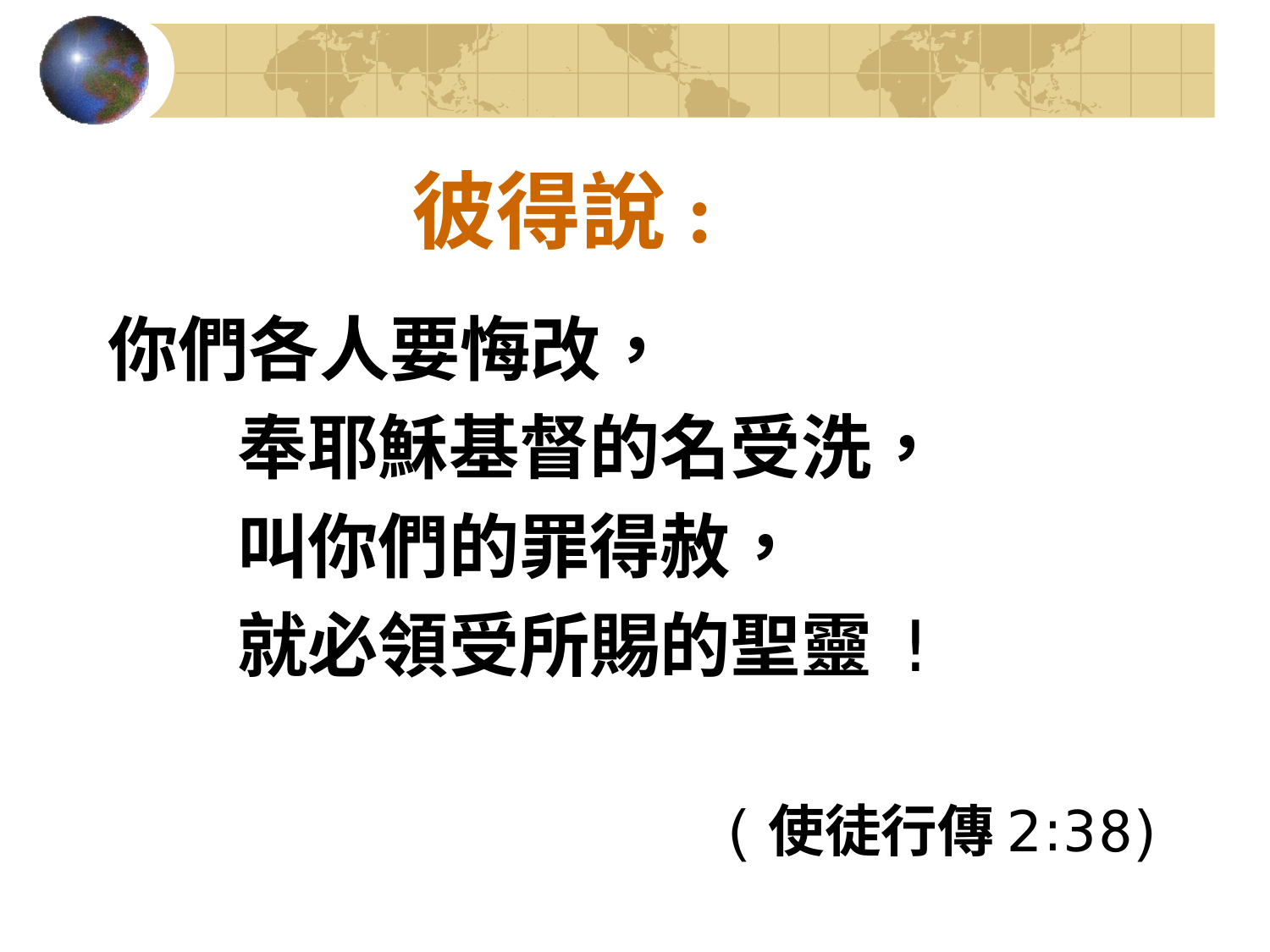

# 彼得說:
你們各人要悔改，
       奉耶穌基督的名受洗，
       叫你們的罪得赦，
       就必領受所賜的聖靈 !

(使徒行傳2:38)